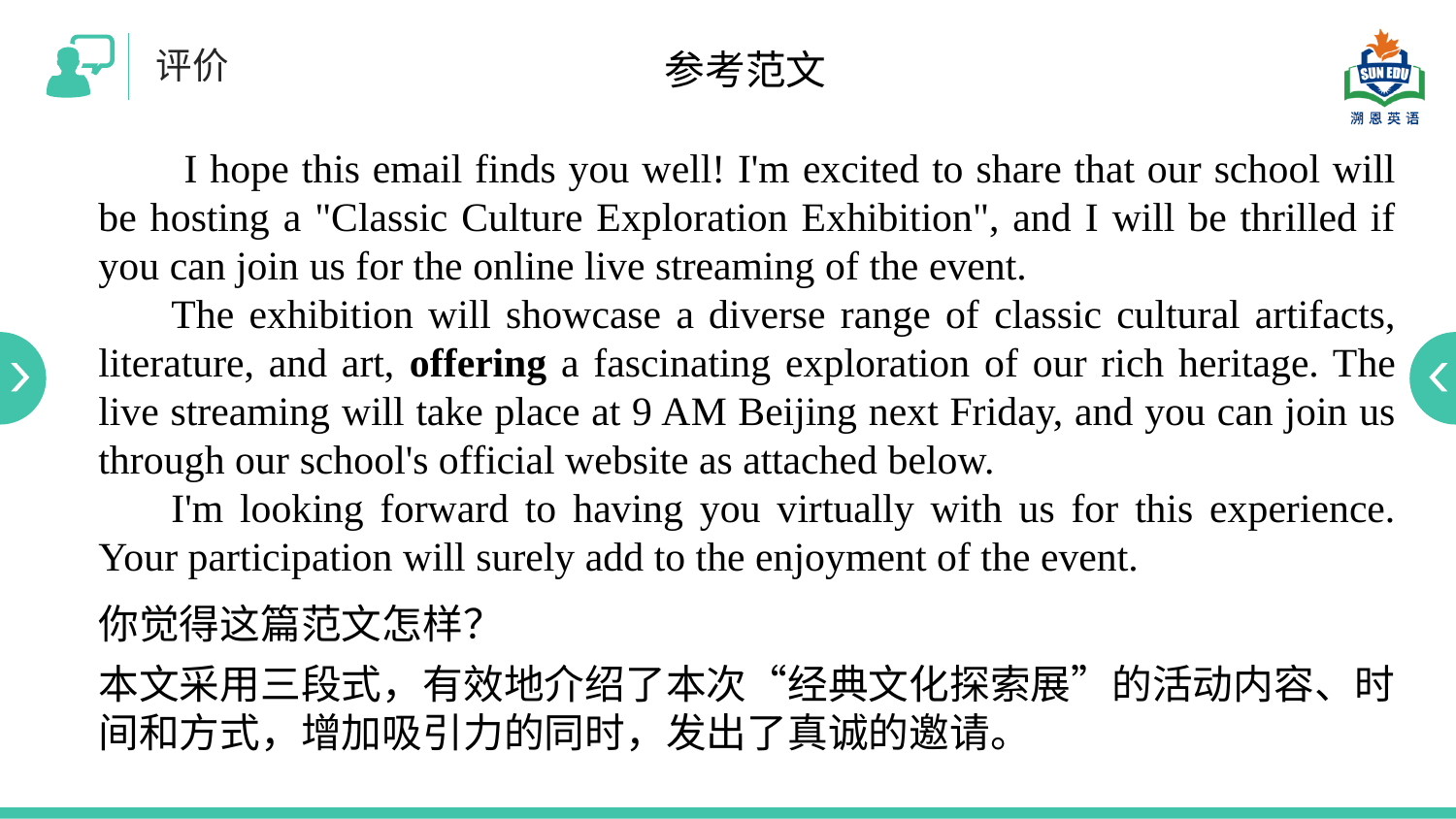

评价
参考范文
 I hope this email finds you well! I'm excited to share that our school will be hosting a "Classic Culture Exploration Exhibition", and I will be thrilled if you can join us for the online live streaming of the event.
The exhibition will showcase a diverse range of classic cultural artifacts, literature, and art, offering a fascinating exploration of our rich heritage. The live streaming will take place at 9 AM Beijing next Friday, and you can join us through our school's official website as attached below.
I'm looking forward to having you virtually with us for this experience. Your participation will surely add to the enjoyment of the event.

你觉得这篇范文怎样？
本文采用三段式，有效地介绍了本次“经典文化探索展”的活动内容、时间和方式，增加吸引力的同时，发出了真诚的邀请。